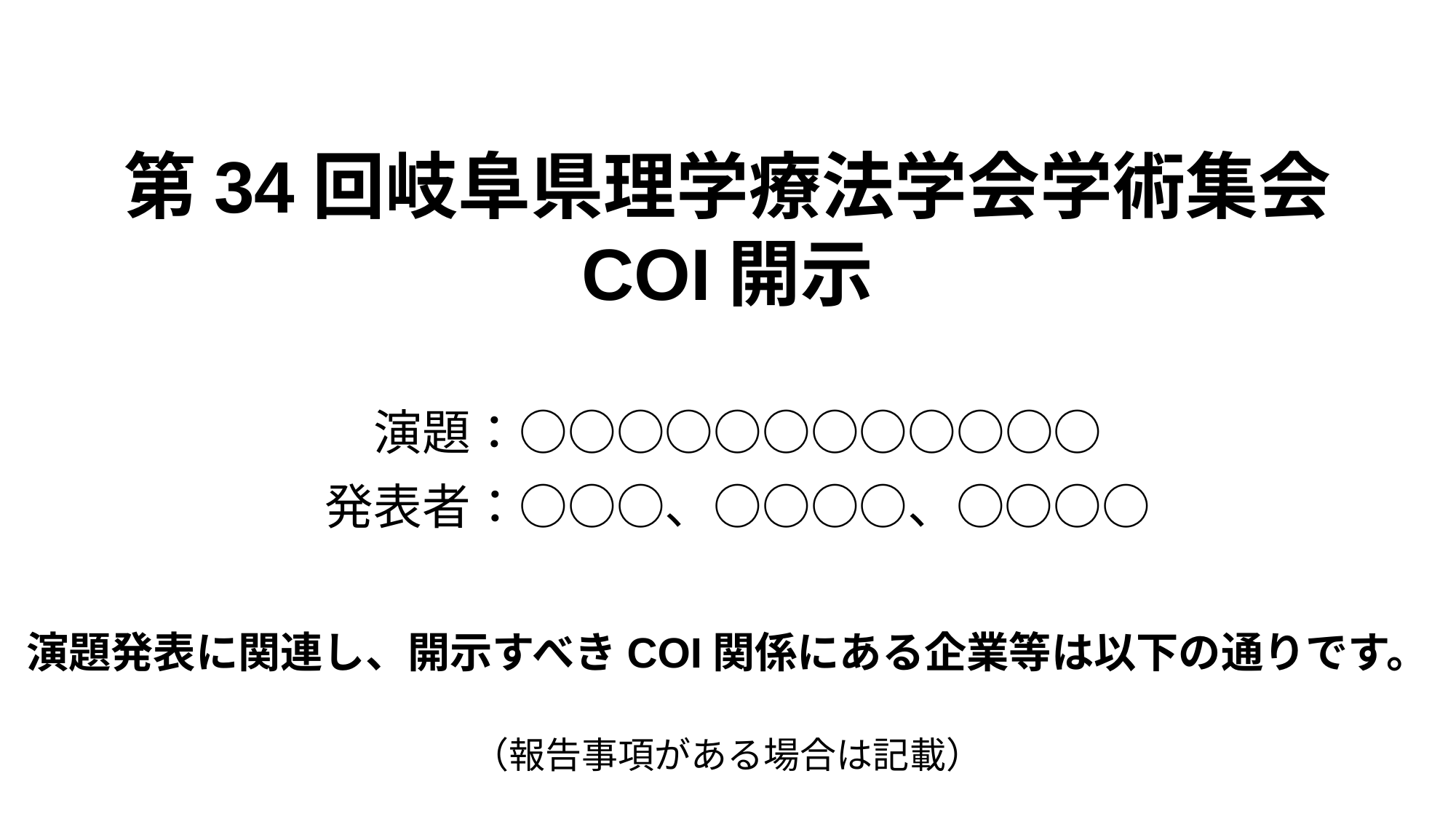

# 第34回岐阜県理学療法学会学術集会 COI開示
演題：○○○○○○○○○○○○
発表者：○○○、○○○○、○○○○
演題発表に関連し、開示すべきCOI関係にある企業等は以下の通りです。
（報告事項がある場合は記載）